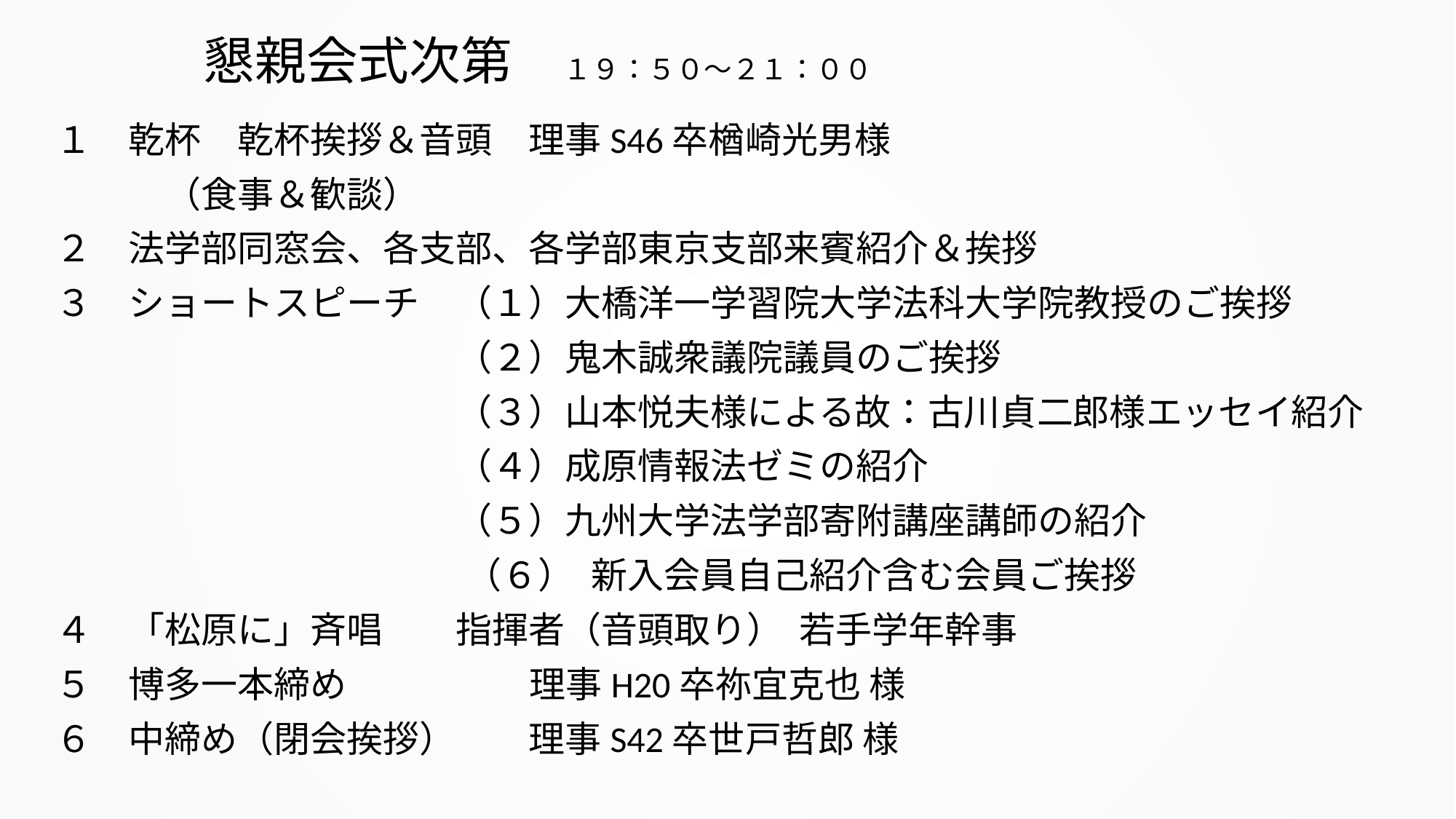

# 懇親会式次第　１９：５０～２１：００
１　乾杯　乾杯挨拶＆音頭　理事S46卒楢崎光男様
　　　（食事＆歓談）
２　法学部同窓会、各支部、各学部東京支部来賓紹介＆挨拶
３　ショートスピーチ　（１）大橋洋一学習院大学法科大学院教授のご挨拶
　　　　　　　　　　　（２）鬼木誠衆議院議員のご挨拶
　　　　　　　　　　　（３）山本悦夫様による故：古川貞二郎様エッセイ紹介
　　　　　　　　　　　（４）成原情報法ゼミの紹介
　　　　　　　　　　　（５）九州大学法学部寄附講座講師の紹介
                                                 （６）  新入会員自己紹介含む会員ご挨拶
４　「松原に」斉唱　　指揮者（音頭取り）  若手学年幹事
５　博多一本締め　　　         理事H20卒祢宜克也 様
６　中締め（閉会挨拶）　　理事S42卒世戸哲郎 様